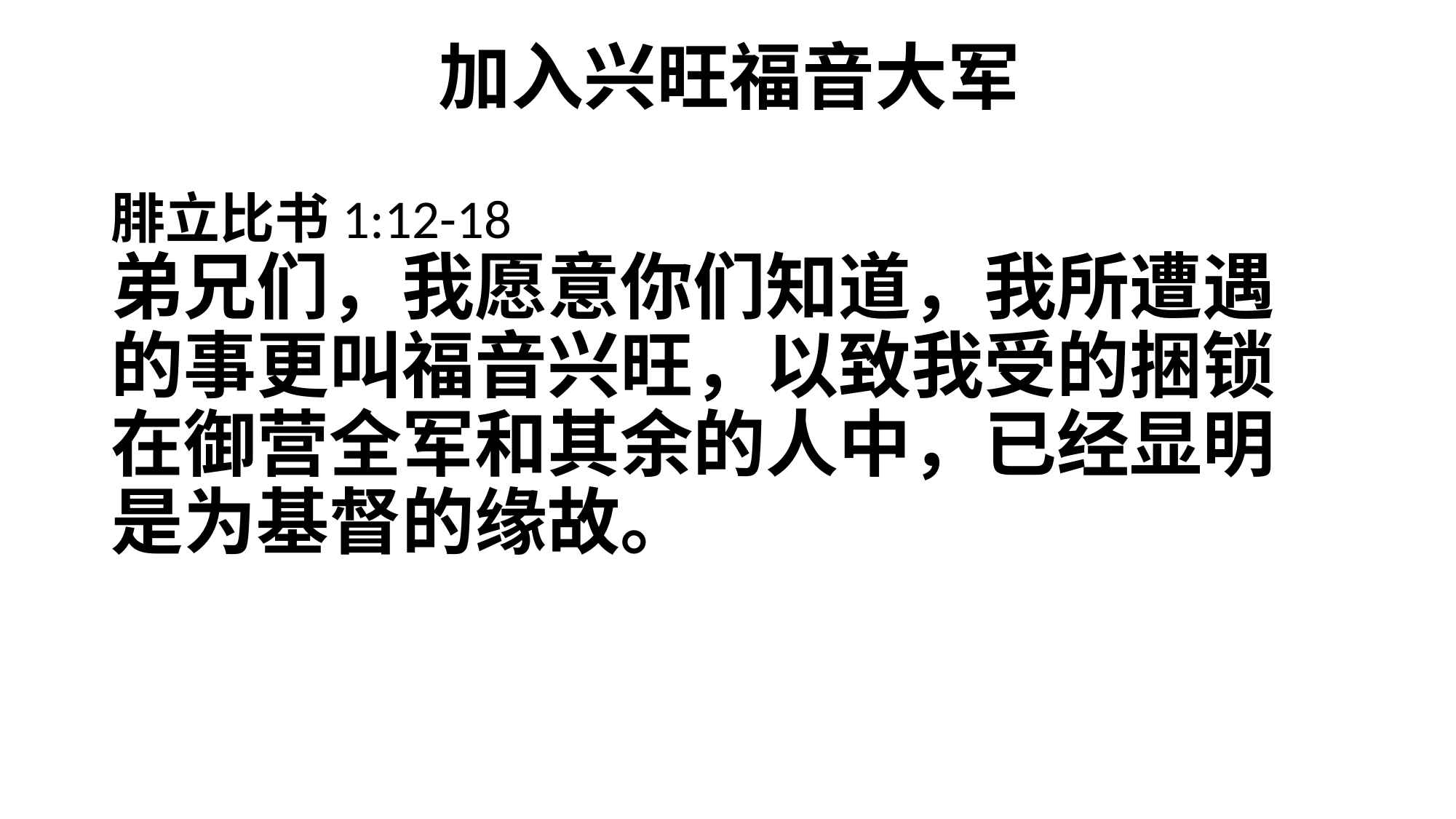

# 加入兴旺福音大军 腓立比书1:12-18 弟兄们，我愿意你们知道，我所遭遇的事更叫福音兴旺，以致我受的捆锁在御营全军和其余的人中，已经显明是为基督的缘故。